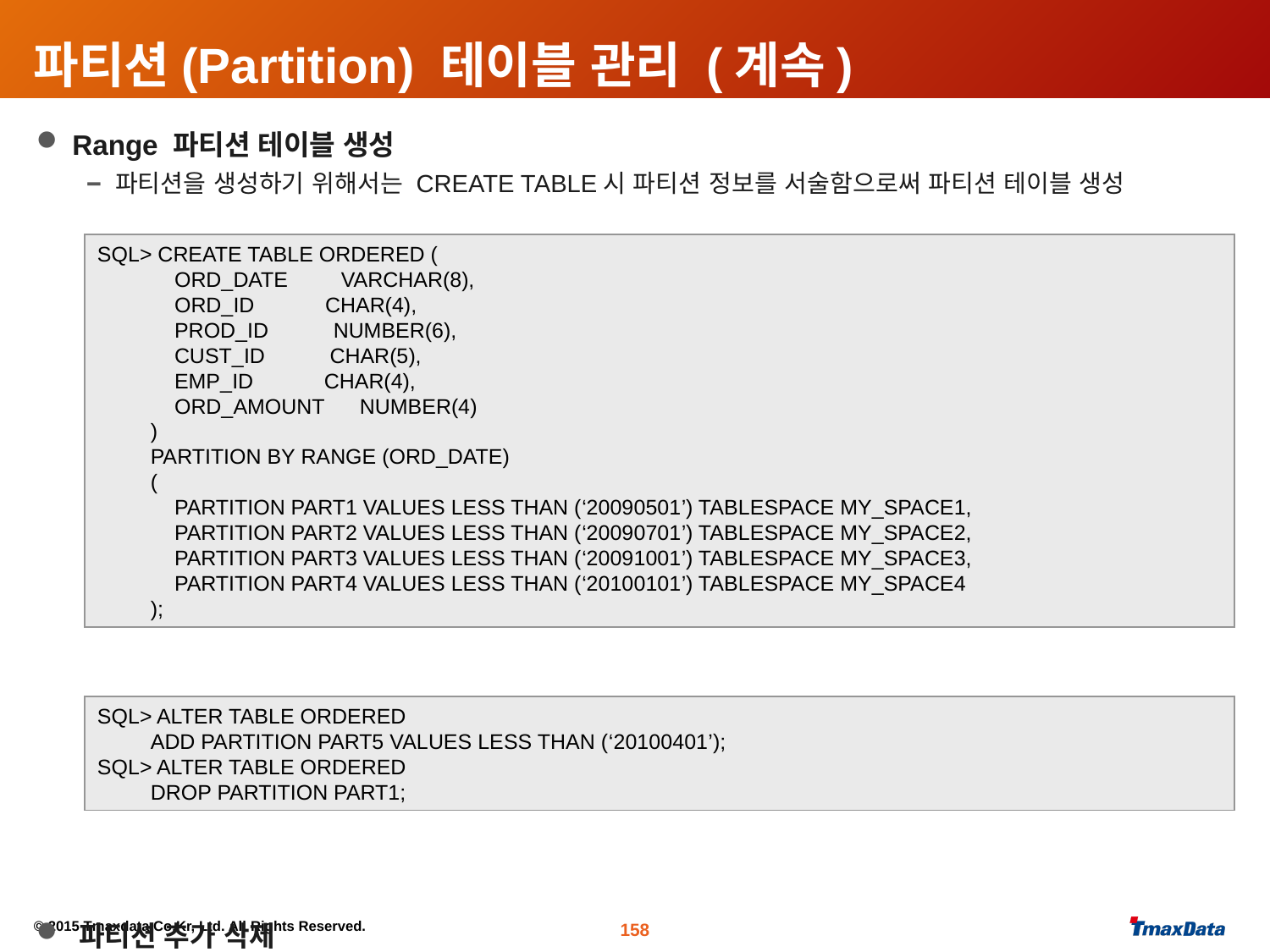

# 파티션(Partition) 테이블 관리 (계속)
 Range 파티션 테이블 생성
 파티션을 생성하기 위해서는 CREATE TABLE시 파티션 정보를 서술함으로써 파티션 테이블 생성

 파티션 추가 삭제
SQL> CREATE TABLE ORDERED (
             ORD_DATE         VARCHAR(8),
             ORD_ID            CHAR(4),
             PROD_ID           NUMBER(6),
             CUST_ID           CHAR(5),
             EMP_ID            CHAR(4),
             ORD_AMOUNT      NUMBER(4)
         )
         PARTITION BY RANGE (ORD_DATE)
         (
             PARTITION PART1 VALUES LESS THAN (‘20090501’) TABLESPACE MY_SPACE1,
             PARTITION PART2 VALUES LESS THAN (‘20090701’) TABLESPACE MY_SPACE2,
             PARTITION PART3 VALUES LESS THAN (‘20091001’) TABLESPACE MY_SPACE3,
             PARTITION PART4 VALUES LESS THAN (‘20100101’) TABLESPACE MY_SPACE4
         );
SQL> ALTER TABLE ORDERED
         ADD PARTITION PART5 VALUES LESS THAN (‘20100401’);
SQL> ALTER TABLE ORDERED
         DROP PARTITION PART1;